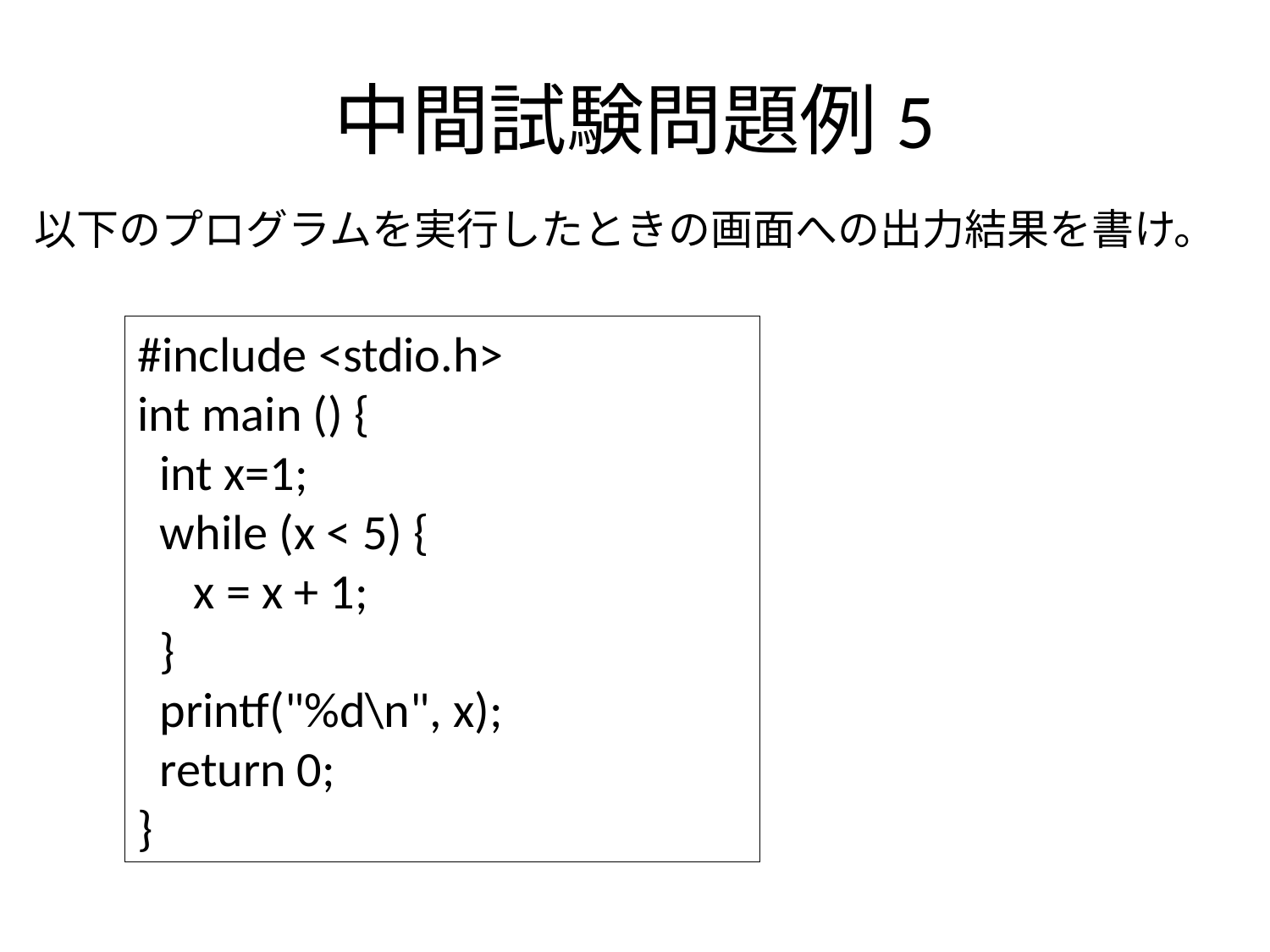

# 中間試験問題例5
以下のプログラムを実行したときの画面への出力結果を書け。
#include <stdio.h>
int main () {
  int x=1;
  while (x < 5) {
     x = x + 1;
  }
  printf("%d\n", x);
  return 0;
}